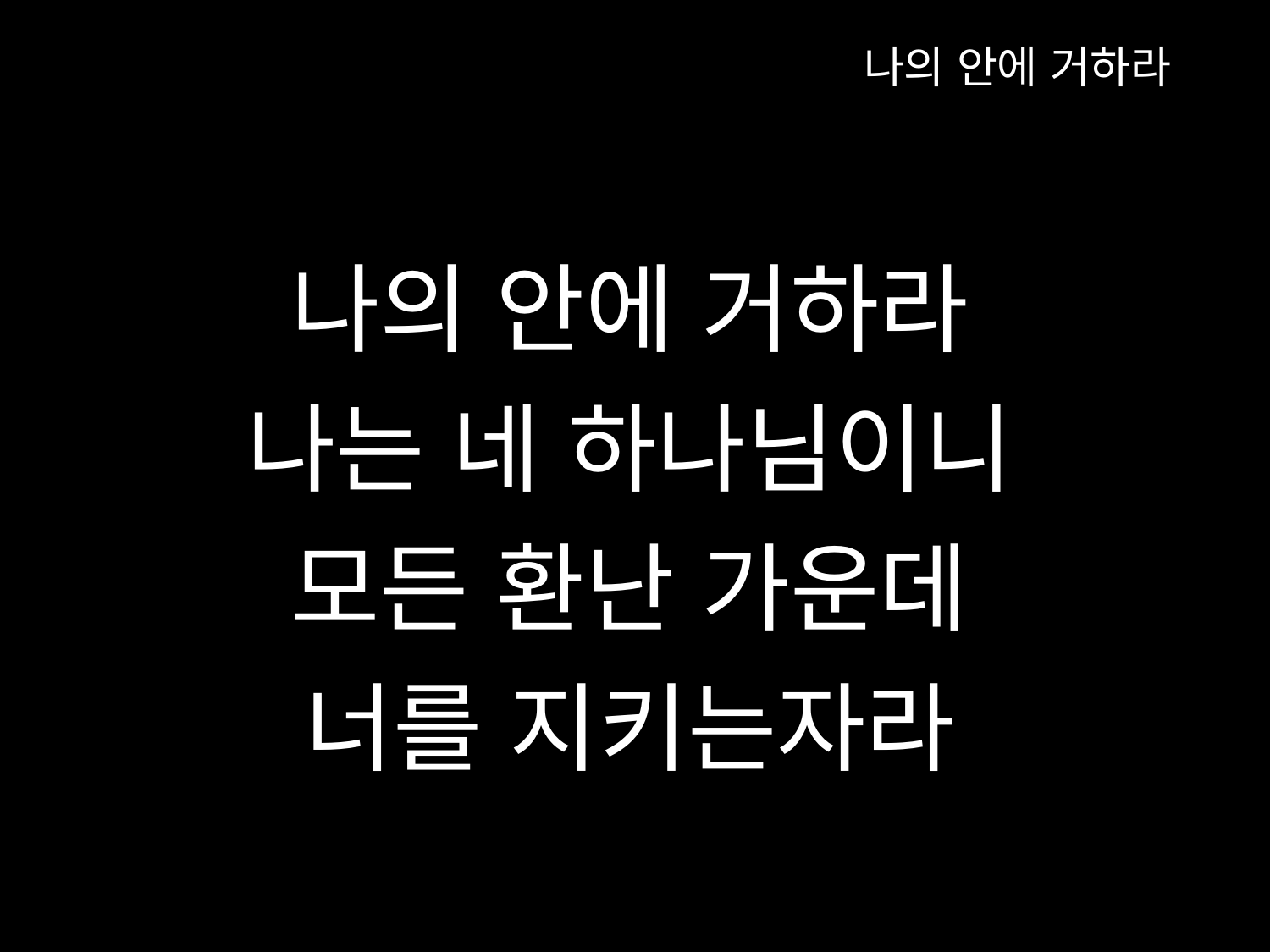

나의 안에 거하라
나의 안에 거하라
나는 네 하나님이니
모든 환난 가운데
너를 지키는자라